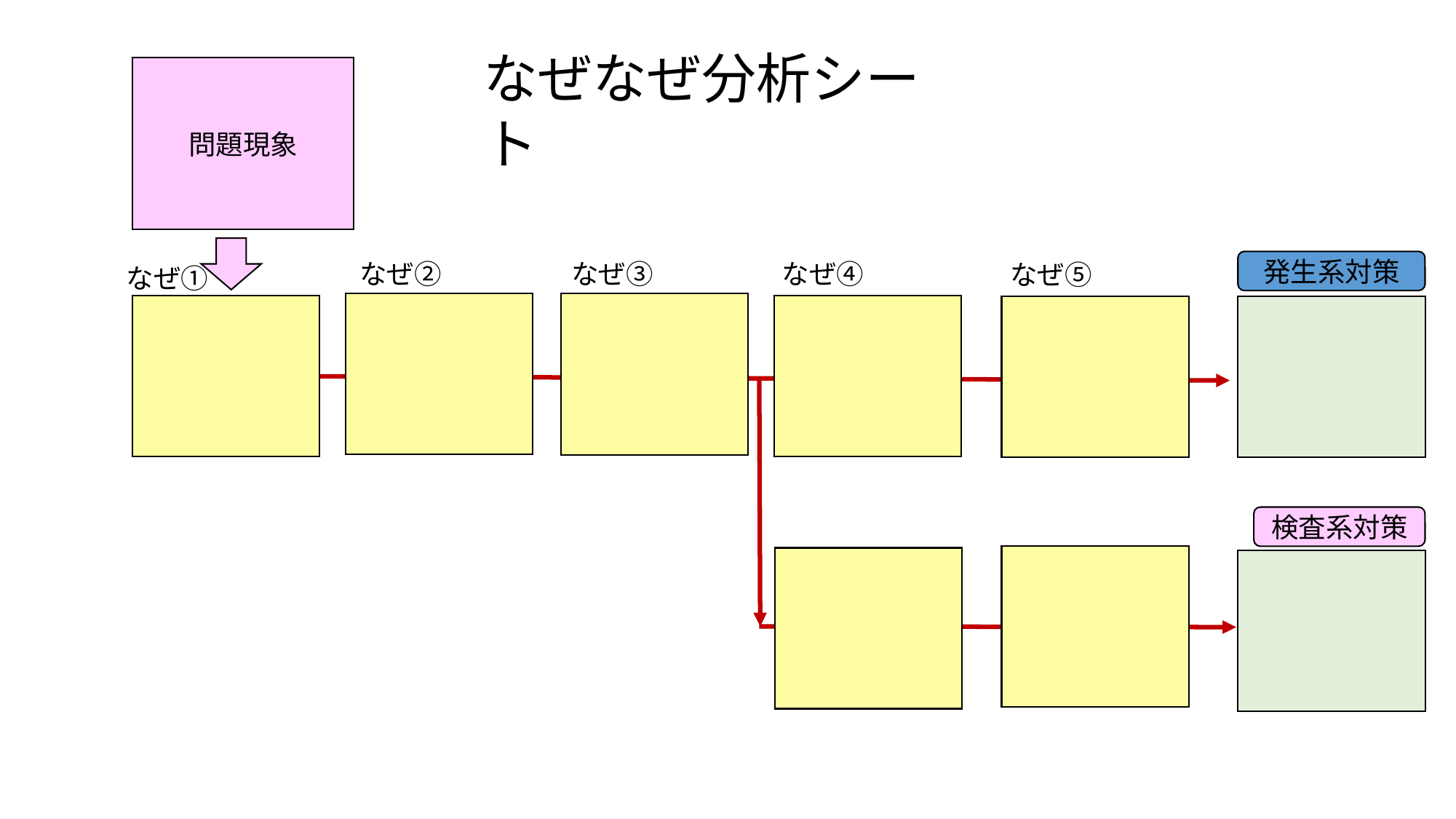

#

なぜなぜ分析シート
問題現象

発生系対策
なぜ③
なぜ④
なぜ②
なぜ⑤
なぜ①

検査系対策